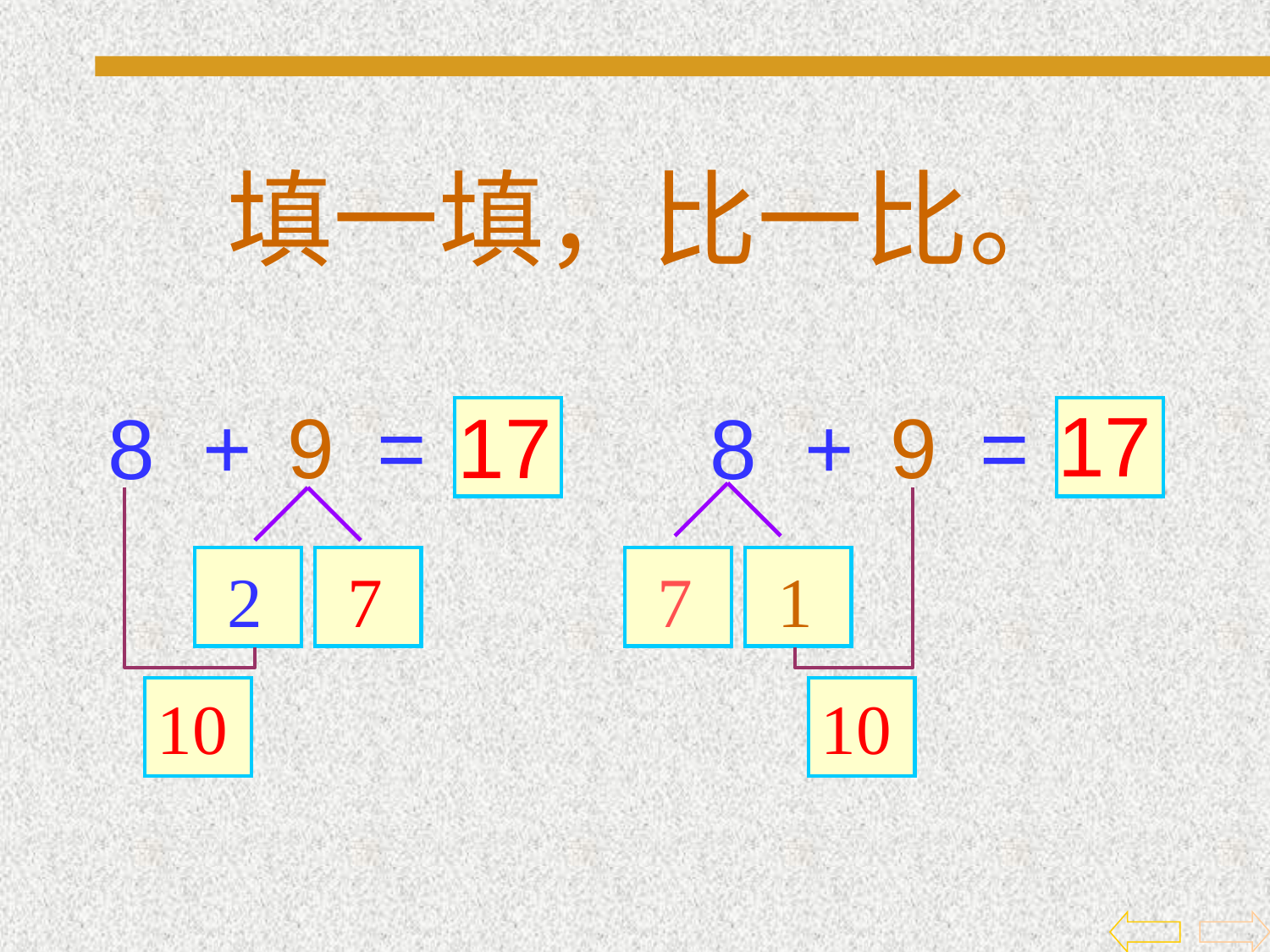

填一填，比一比。
17
+
9
=
8

17
+
9
=
8

2
7
7
1
10
10